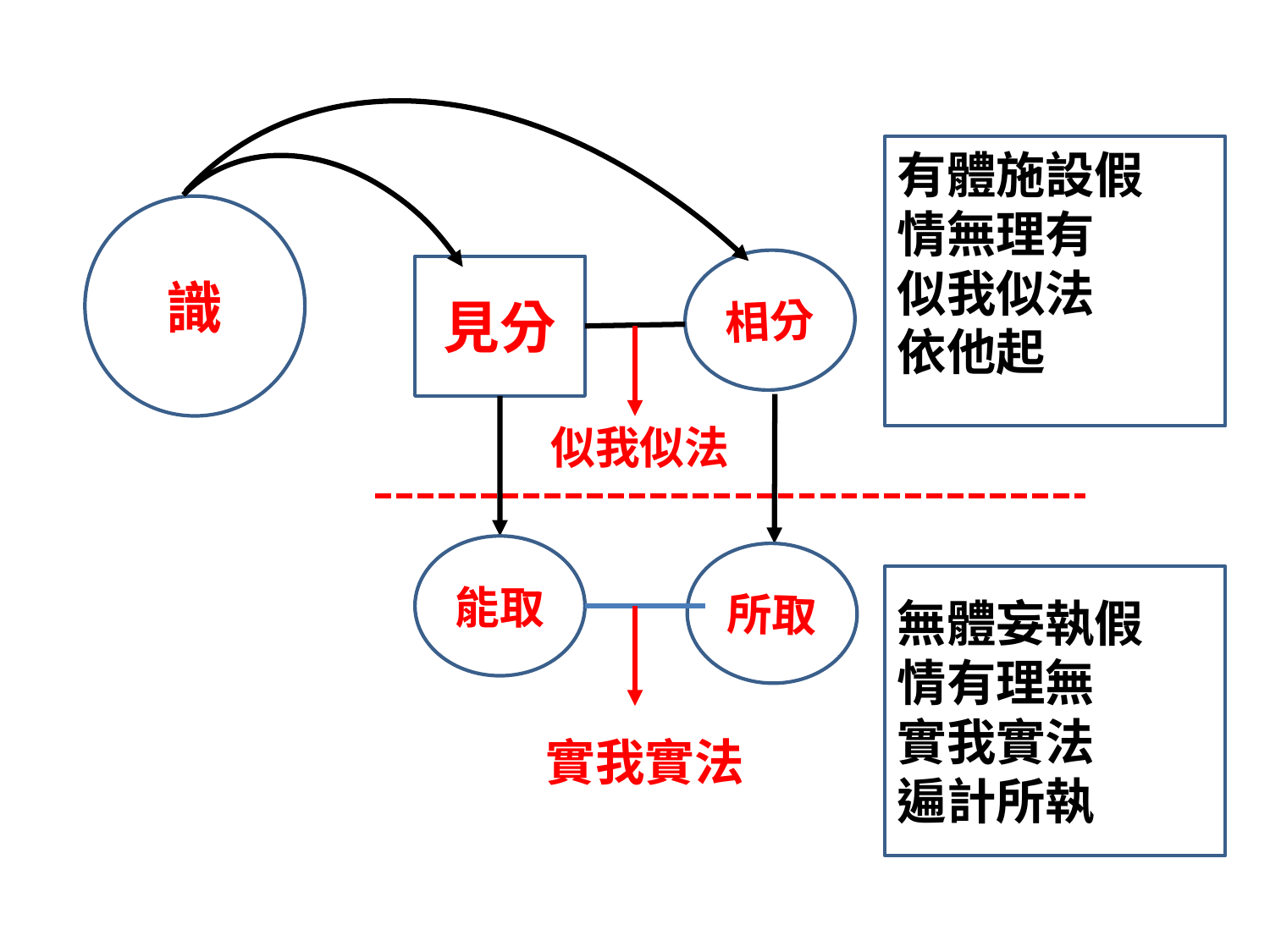

有體施設假
情無理有
似我似法
依他起

識
相分
見分
似我似法
能取
所取
無體妄執假
情有理無
實我實法
遍計所執
實我實法